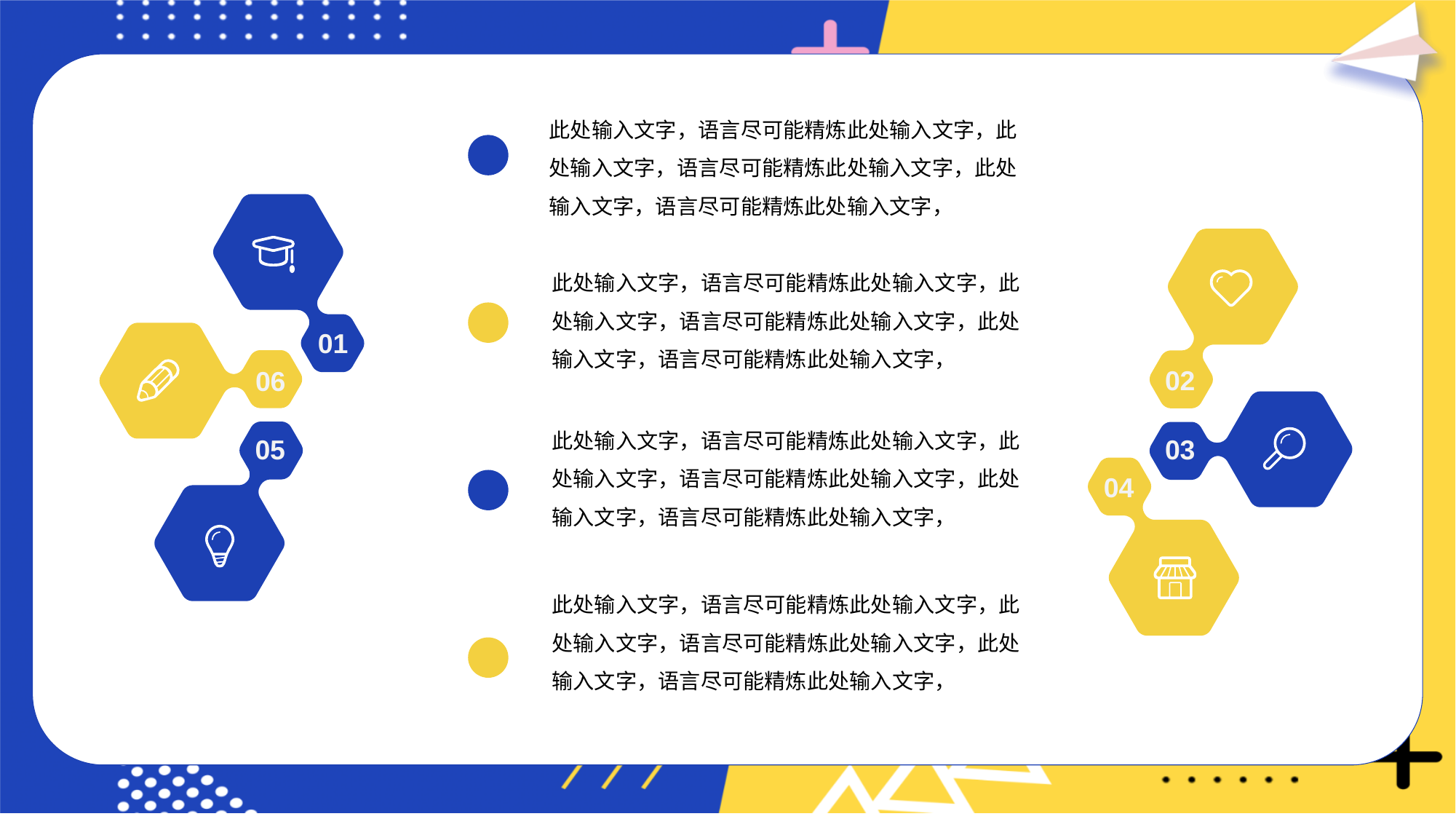

此处输入文字，语言尽可能精炼此处输入文字，此处输入文字，语言尽可能精炼此处输入文字，此处输入文字，语言尽可能精炼此处输入文字，

此处输入文字，语言尽可能精炼此处输入文字，此处输入文字，语言尽可能精炼此处输入文字，此处输入文字，语言尽可能精炼此处输入文字，

01

02
06

此处输入文字，语言尽可能精炼此处输入文字，此处输入文字，语言尽可能精炼此处输入文字，此处输入文字，语言尽可能精炼此处输入文字，

05
03

04

此处输入文字，语言尽可能精炼此处输入文字，此处输入文字，语言尽可能精炼此处输入文字，此处输入文字，语言尽可能精炼此处输入文字，